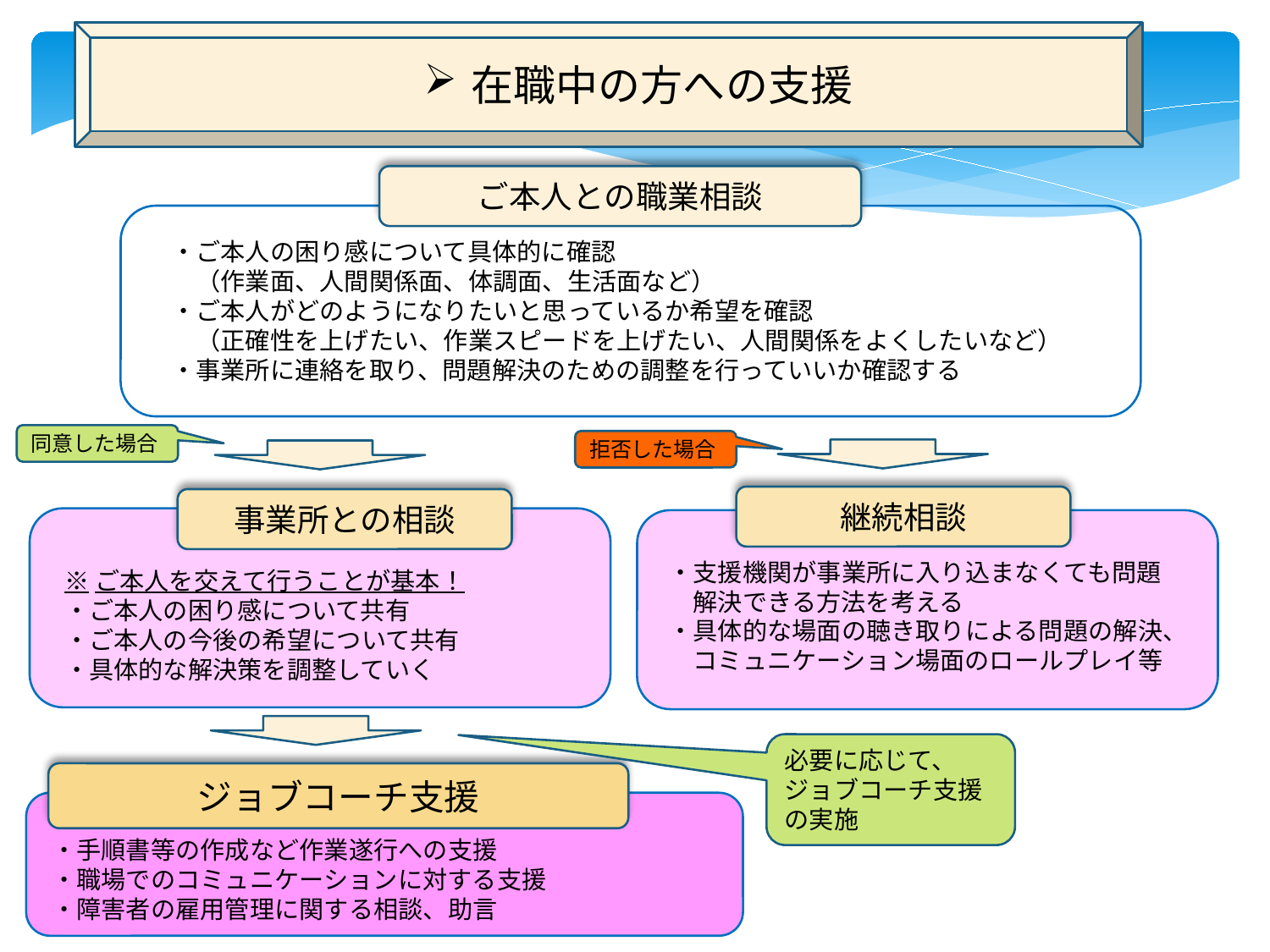

在職中の方への支援
ご本人との職業相談

・ご本人の困り感について具体的に確認
　（作業面、人間関係面、体調面、生活面など）
・ご本人がどのようになりたいと思っているか希望を確認
　（正確性を上げたい、作業スピードを上げたい、人間関係をよくしたいなど）
・事業所に連絡を取り、問題解決のための調整を行っていいか確認する
同意した場合
拒否した場合

継続相談
事業所との相談

・支援機関が事業所に入り込まなくても問題
　解決できる方法を考える
・具体的な場面の聴き取りによる問題の解決、
　コミュニケーション場面のロールプレイ等
※ご本人を交えて行うことが基本！
・ご本人の困り感について共有
・ご本人の今後の希望について共有
・具体的な解決策を調整していく

必要に応じて、
ジョブコーチ支援の実施
ジョブコーチ支援

・手順書等の作成など作業遂行への支援
・職場でのコミュニケーションに対する支援
・障害者の雇用管理に関する相談、助言